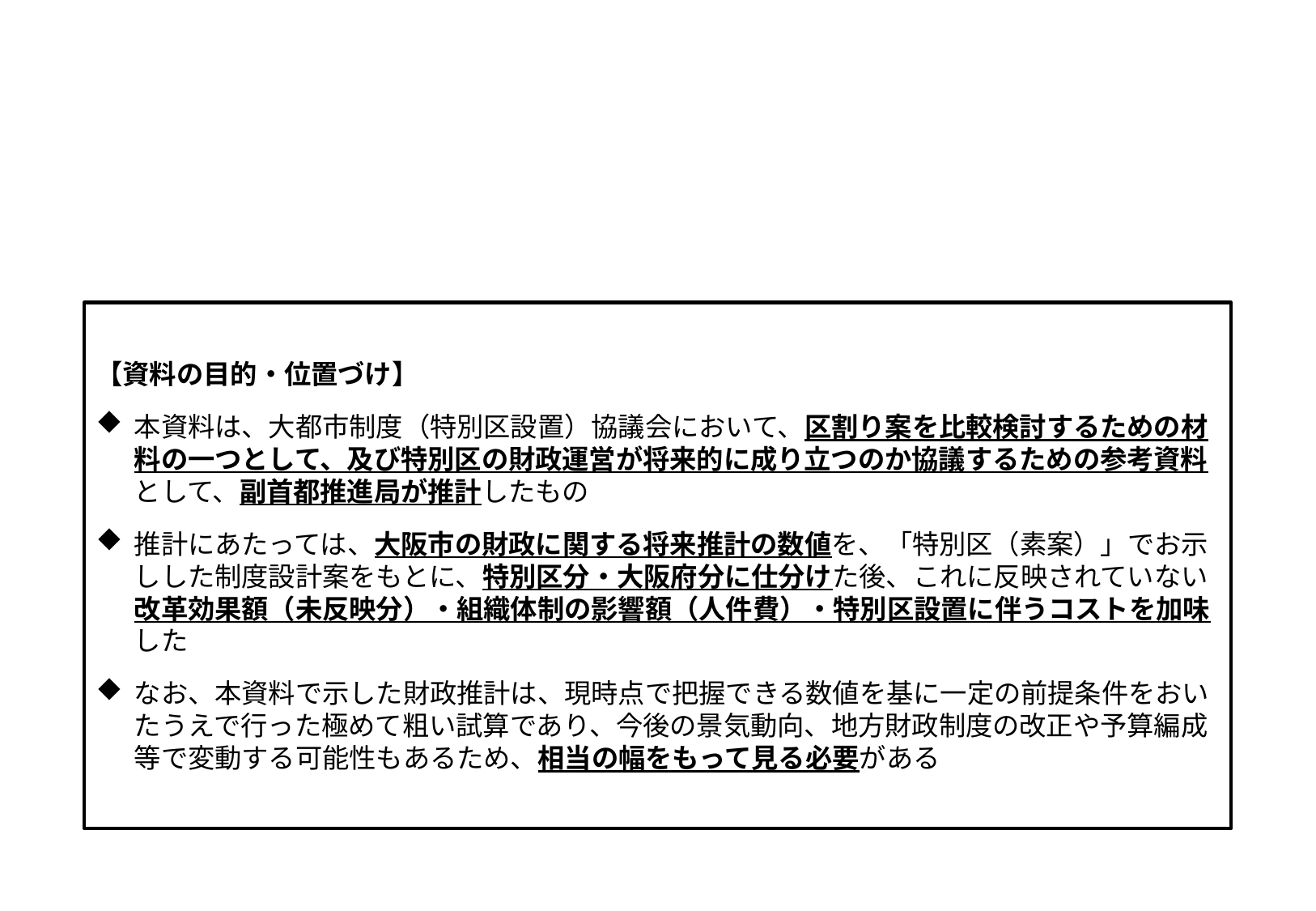

【資料の目的・位置づけ】
本資料は、大都市制度（特別区設置）協議会において、区割り案を比較検討するための材料の一つとして、及び特別区の財政運営が将来的に成り立つのか協議するための参考資料として、副首都推進局が推計したもの
推計にあたっては、大阪市の財政に関する将来推計の数値を、「特別区（素案）」でお示しした制度設計案をもとに、特別区分・大阪府分に仕分けた後、これに反映されていない改革効果額（未反映分）・組織体制の影響額（人件費）・特別区設置に伴うコストを加味した
なお、本資料で示した財政推計は、現時点で把握できる数値を基に一定の前提条件をおいたうえで行った極めて粗い試算であり、今後の景気動向、地方財政制度の改正や予算編成等で変動する可能性もあるため、相当の幅をもって見る必要がある